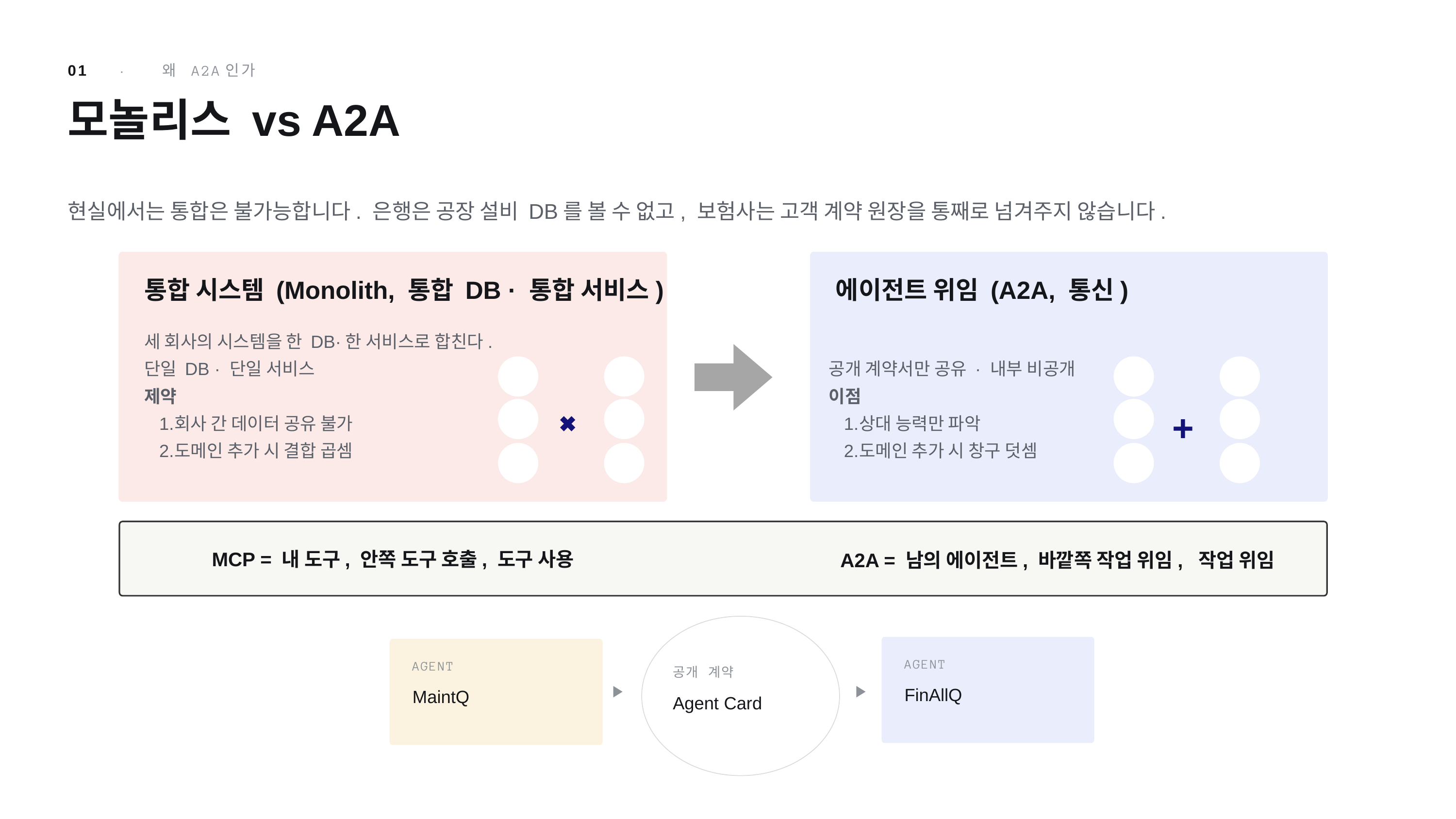

01   ·   왜 A2A인가
모놀리스 vs A2A
현실에서는 통합은 불가능합니다. 은행은 공장 설비 DB를 볼 수 없고, 보험사는 고객 계약 원장을 통째로 넘겨주지 않습니다.

통합 시스템 (Monolith, 통합 DB · 통합 서비스)
에이전트 위임 (A2A, 통신)
세 회사의 시스템을 한 DB·한 서비스로 합친다.
단일 DB · 단일 서비스
제약
회사 간 데이터 공유 불가
도메인 추가 시 결합 곱셈

공개 계약서만 공유 · 내부 비공개
이점
상대 능력만 파악
도메인 추가 시 창구 덧셈

+

✖️

MCP = 내 도구, 안쪽 도구 호출, 도구 사용

A2A = 남의 에이전트, 바깥쪽 작업 위임,  작업 위임

공개 계약
Agent Card

AGENT
FinAllQ

▶

▶

AGENT
MaintQ